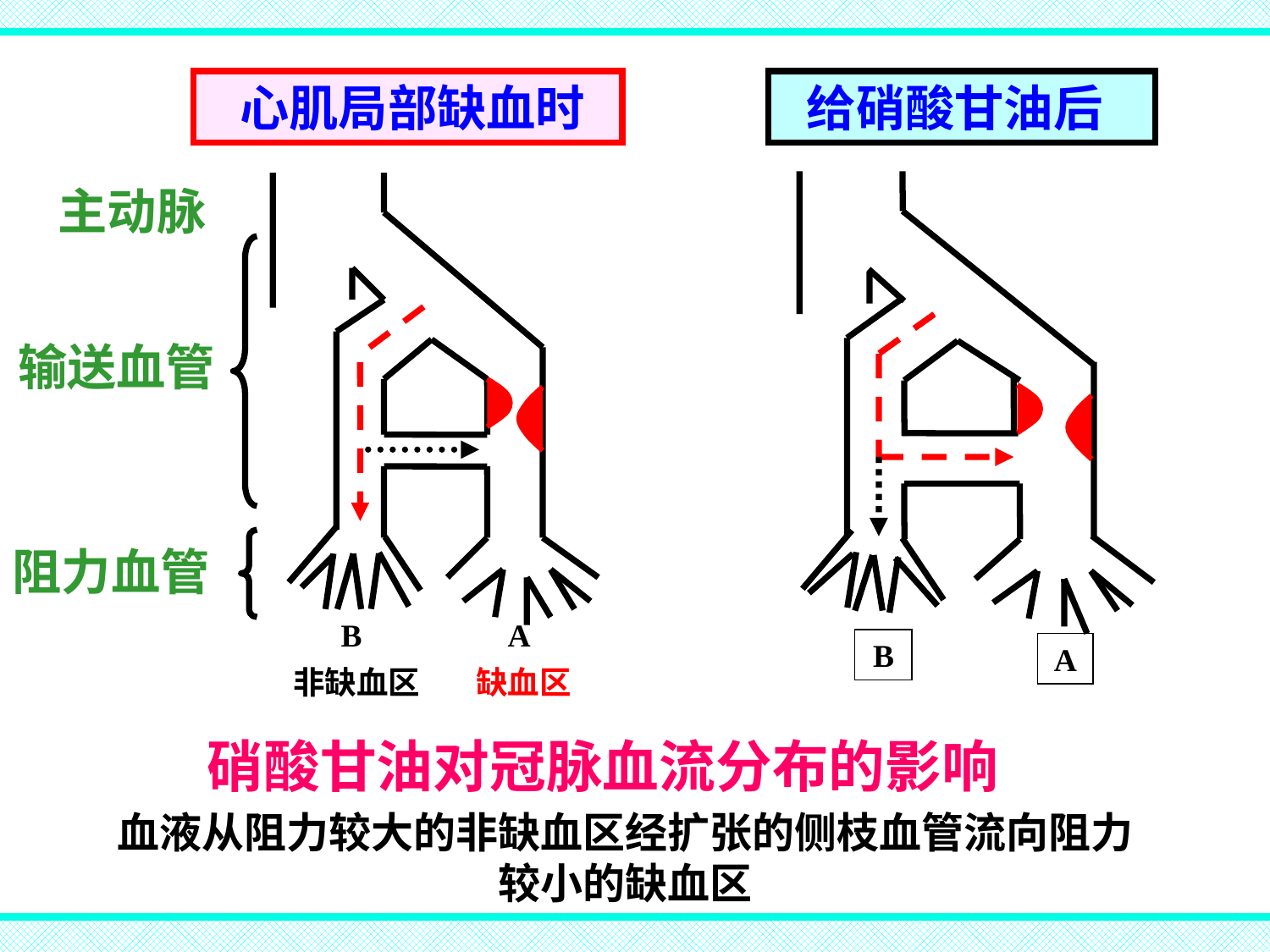

心肌局部缺血时

主动脉

输送血管

阻力血管

 B
A
非缺血区
缺血区
  给硝酸甘油后

B
A

硝酸甘油对冠脉血流分布的影响
血液从阻力较大的非缺血区经扩张的侧枝血管流向阻力较小的缺血区